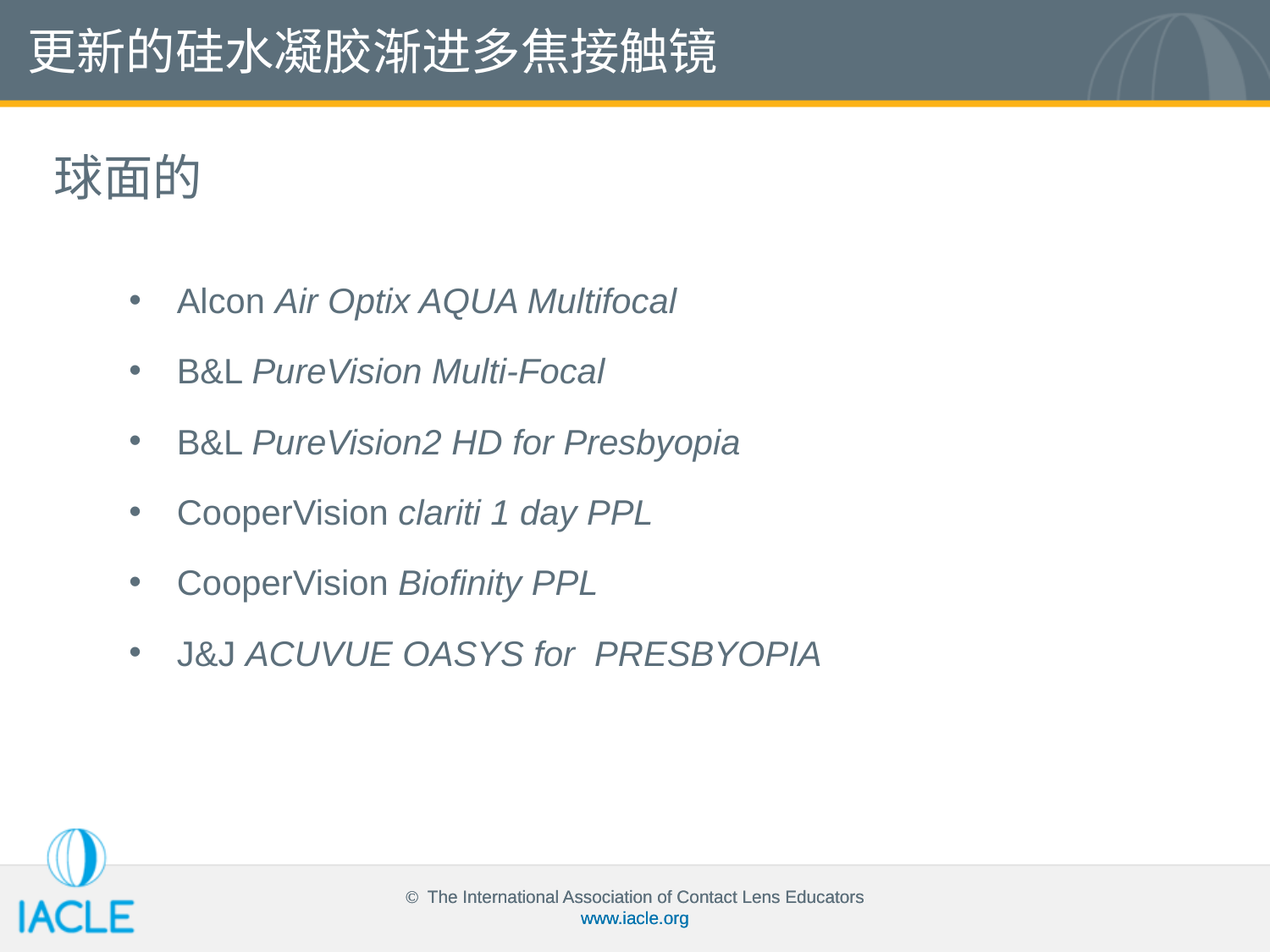

更新的硅水凝胶渐进多焦接触镜
球面的
Alcon Air Optix AQUA Multifocal
B&L PureVision Multi-Focal
B&L PureVision2 HD for Presbyopia
CooperVision clariti 1 day PPL
CooperVision Biofinity PPL
J&J ACUVUE OASYS for  PRESBYOPIA